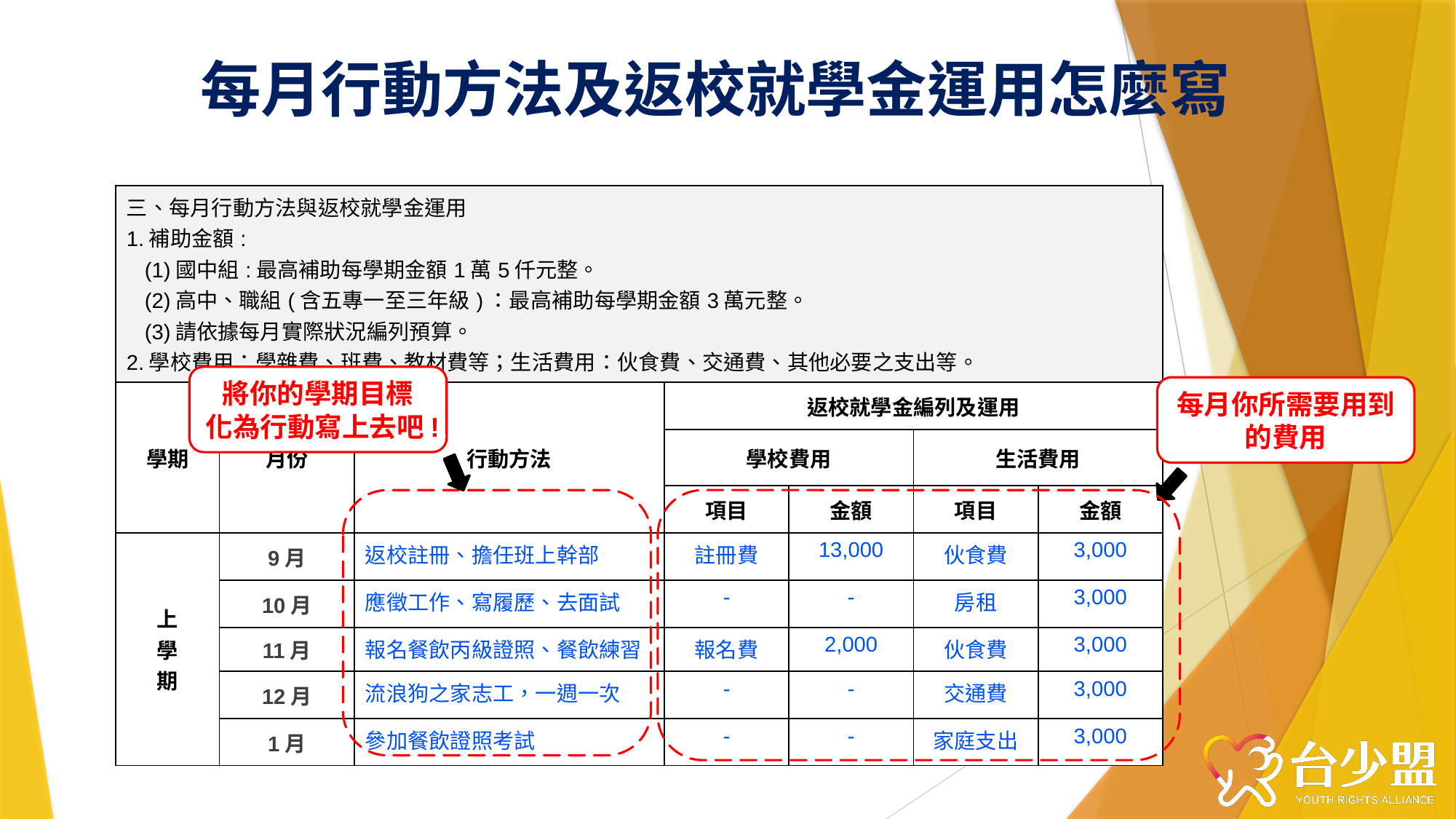

# 每月行動方法及返校就學金運用怎麼寫
| 三、每月行動方法與返校就學金運用 1.補助金額: (1)國中組:最高補助每學期金額1萬5仟元整。 (2)高中、職組(含五專一至三年級)：最高補助每學期金額3萬元整。 (3)請依據每月實際狀況編列預算。 2.學校費用：學雜費、班費、教材費等；生活費用：伙食費、交通費、其他必要之支出等。 |  |  |  |  |  |  |
| --- | --- | --- | --- | --- | --- | --- |
| 學期 | 月份 | 行動方法 | 返校就學金編列及運用 |  |  |  |
|  |  |  | 學校費用 |  | 生活費用 |  |
|  |  |  | 項目 | 金額 | 項目 | 金額 |
| 上 學 期 | 9月 | 返校註冊、擔任班上幹部 | 註冊費 | 13,000 | 伙食費 | 3,000 |
|  | 10月 | 應徵工作、寫履歷、去面試 | - | - | 房租 | 3,000 |
|  | 11月 | 報名餐飲丙級證照、餐飲練習 | 報名費 | 2,000 | 伙食費 | 3,000 |
|  | 12月 | 流浪狗之家志工，一週一次 | - | - | 交通費 | 3,000 |
|  | 1月 | 參加餐飲證照考試 | - | - | 家庭支出 | 3,000 |
將你的學期目標
化為行動寫上去吧!
每月你所需要用到的費用